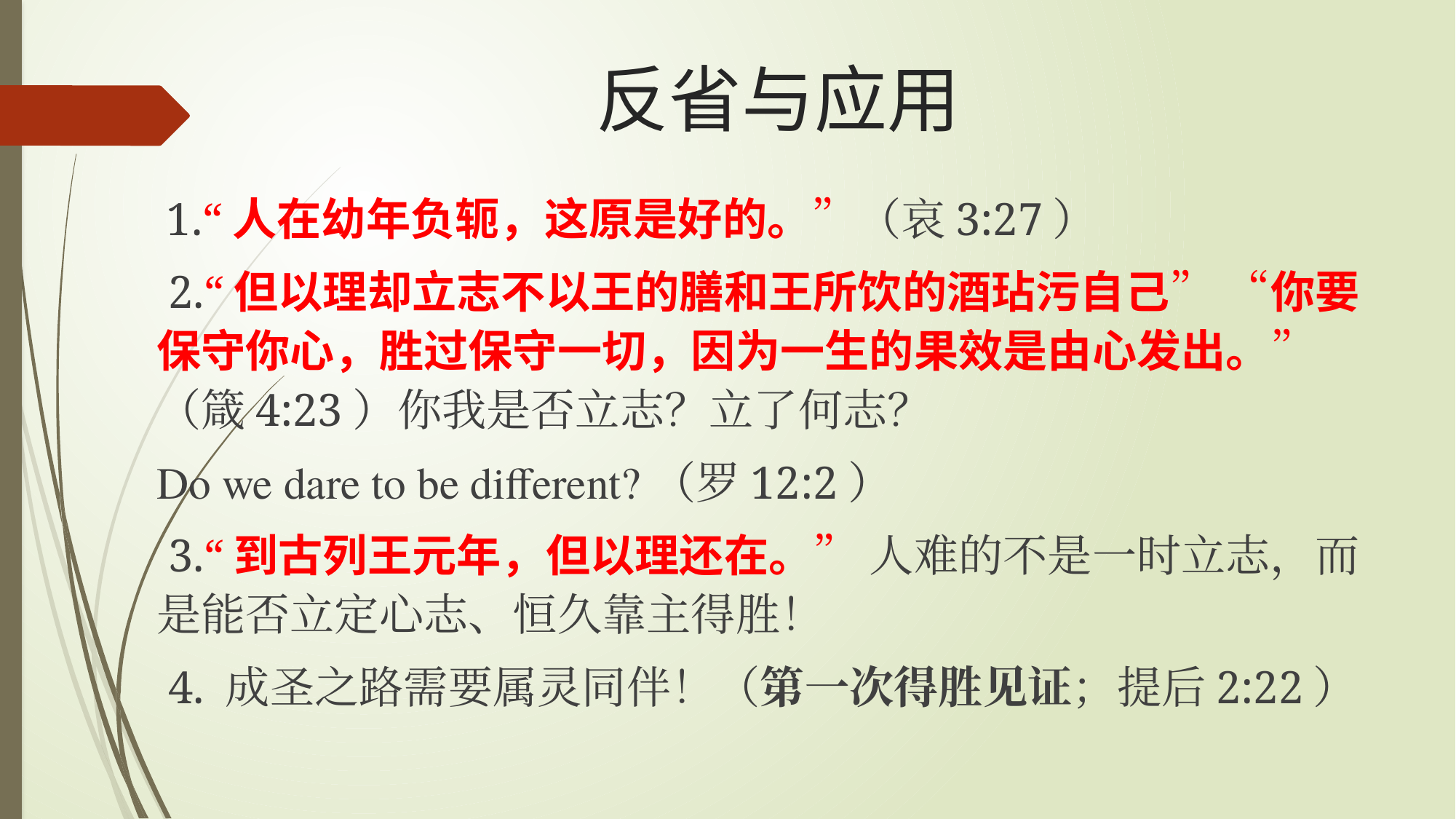

# 反省与应用
 1.“人在幼年负轭，这原是好的。”（哀3:27）
 2.“但以理却立志不以王的膳和王所饮的酒玷污自己” “你要保守你心，胜过保守一切，因为一生的果效是由心发出。”（箴4:23）你我是否立志？立了何志？
Do we dare to be different?（罗12:2）
 3.“到古列王元年，但以理还在。” 人难的不是一时立志，而是能否立定心志、恒久靠主得胜！
 4. 成圣之路需要属灵同伴！（第一次得胜见证；提后2:22）